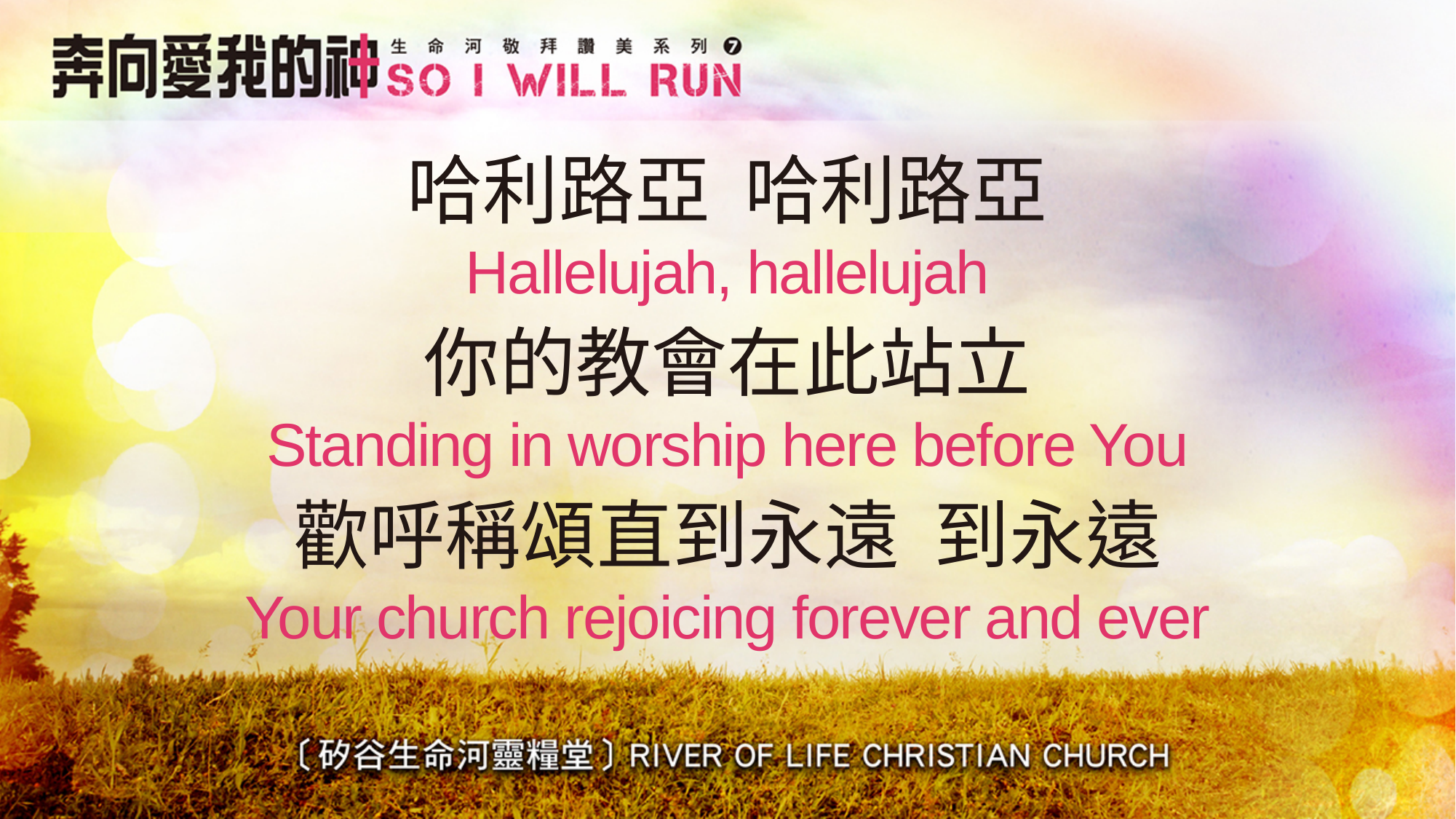

# 哈利路亞  哈利路亞 Hallelujah, hallelujah
你的教會在此站立
Standing in worship here before You
歡呼稱頌直到永遠  到永遠
Your church rejoicing forever and ever